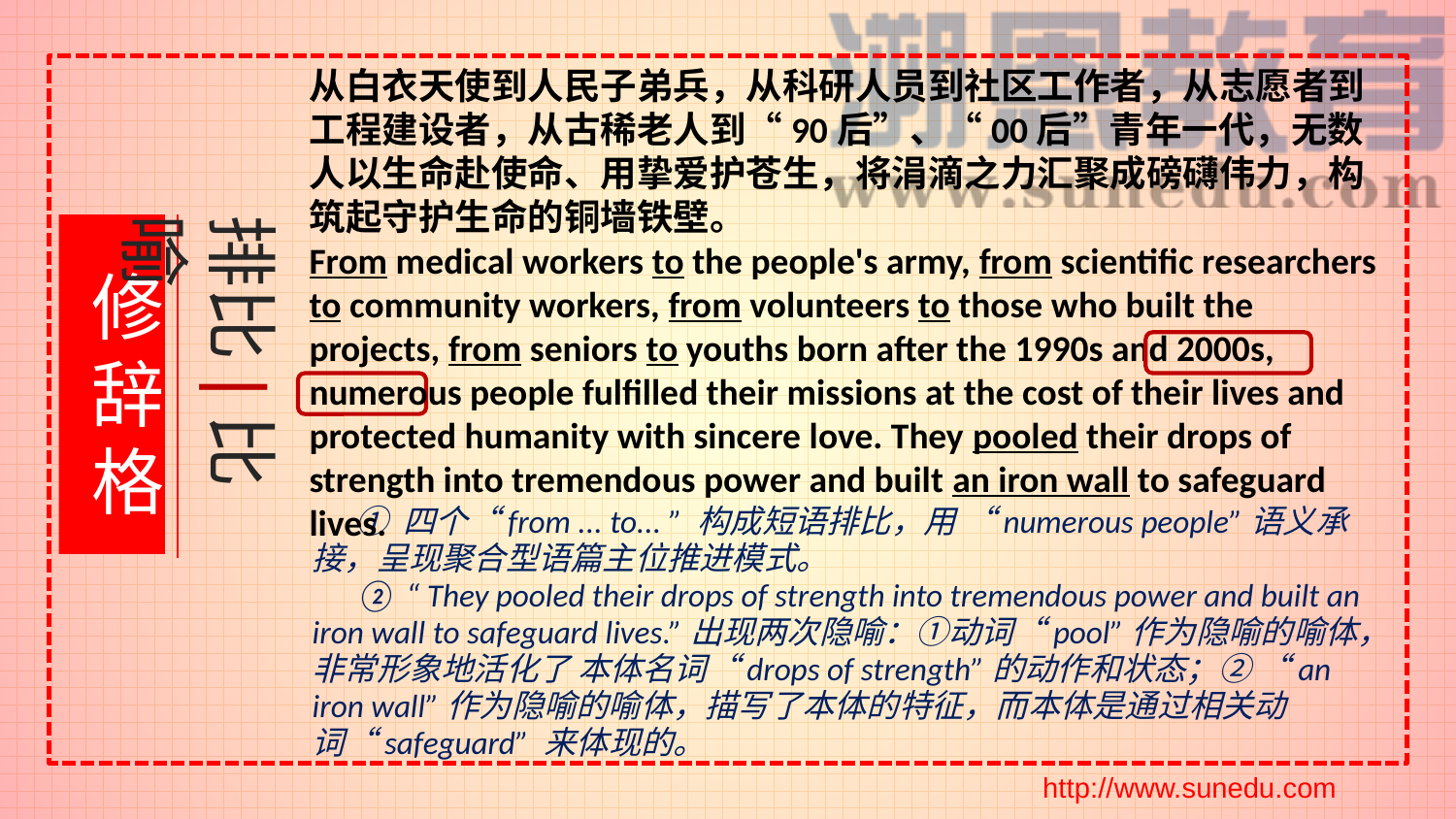

从白衣天使到人民子弟兵，从科研人员到社区工作者，从志愿者到工程建设者，从古稀老人到“90后”、“00后”青年一代，无数人以生命赴使命、用挚爱护苍生，将涓滴之力汇聚成磅礴伟力，构筑起守护生命的铜墙铁壁。
From medical workers to the people's army, from scientific researchers to community workers, from volunteers to those who built the projects, from seniors to youths born after the 1990s and 2000s, numerous people fulfilled their missions at the cost of their lives and protected humanity with sincere love. They pooled their drops of strength into tremendous power and built an iron wall to safeguard lives.
排比|比喻

修辞格

      ① 四个“from ... to... ” 构成短语排比，用 “numerous people”语义承接，呈现聚合型语篇主位推进模式。
      ② “ They pooled their drops of strength into tremendous power and built an iron wall to safeguard lives.”出现两次隐喻：①动词“pool”作为隐喻的喻体，非常形象地活化了 本体名词“drops of strength”的动作和状态；② “an iron wall”作为隐喻的喻体，描写了本体的特征，而本体是通过相关动词“safeguard” 来体现的。
http://www.sunedu.com